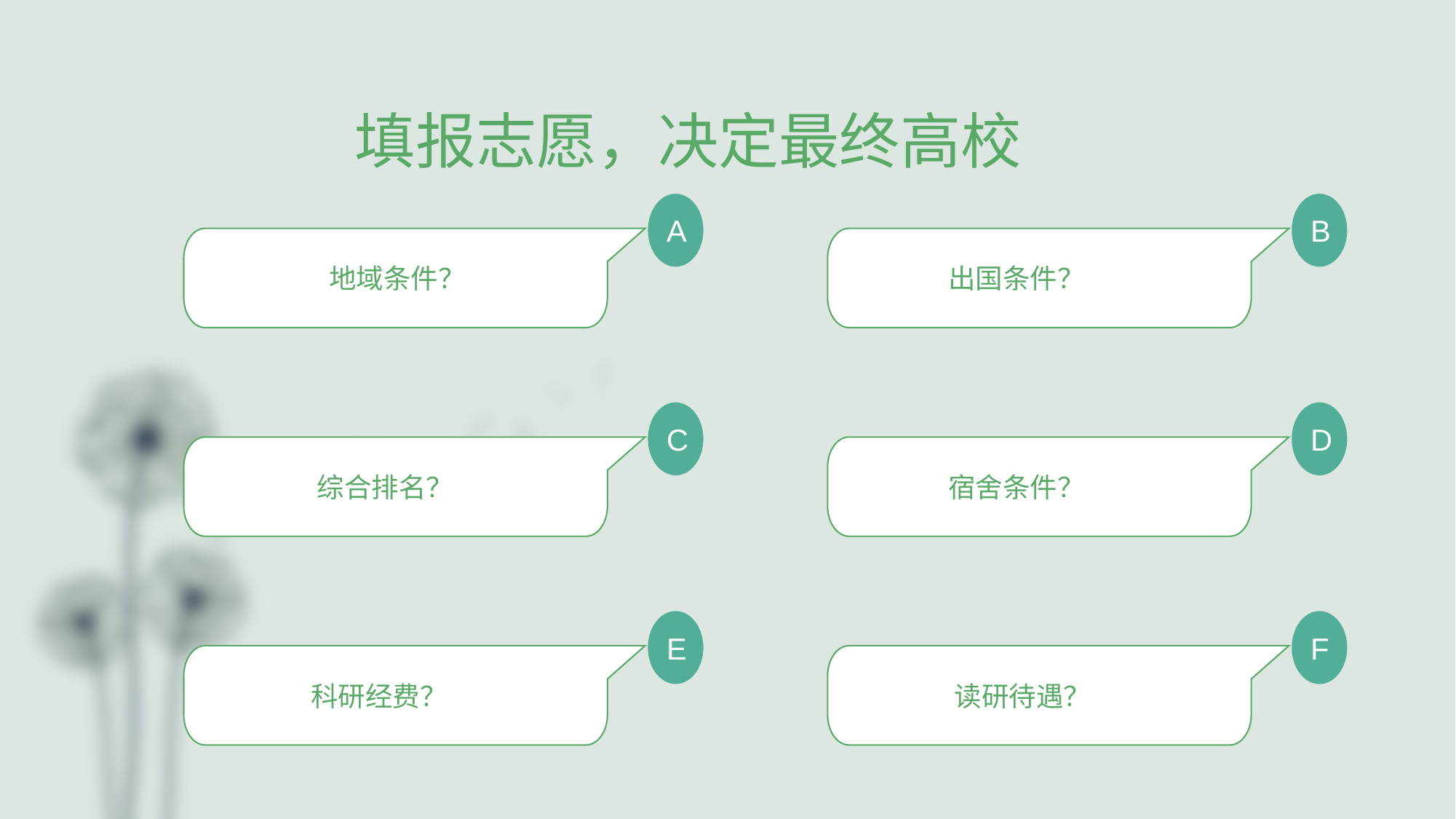

填报志愿，决定最终高校

A
地域条件？
B
               出国条件？
C
                 综合排名？
D
               宿舍条件？
E
                科研经费？
F
                读研待遇？